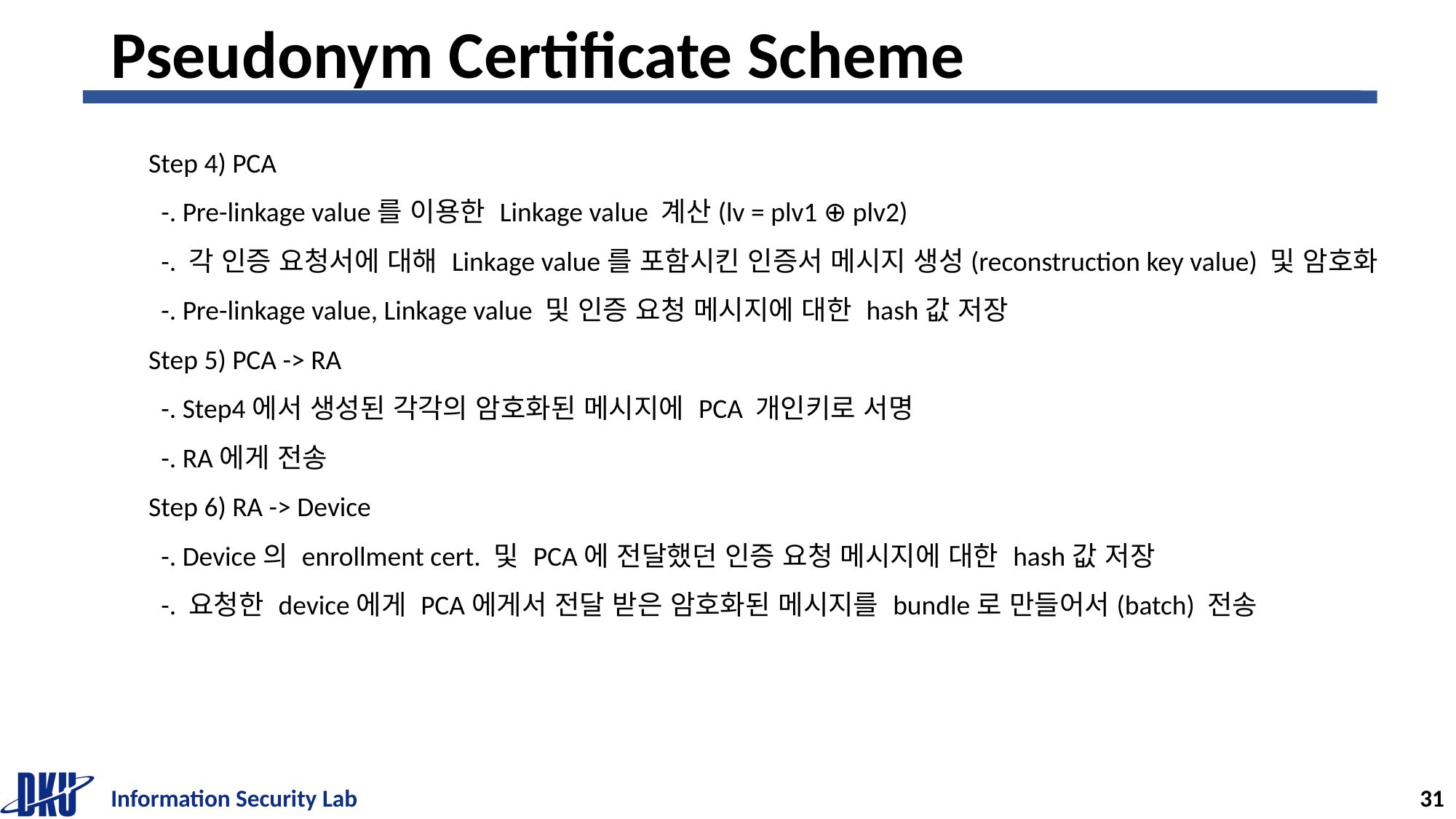

# Pseudonym Certificate Scheme
Step 4) PCA
  -. Pre-linkage value를 이용한 Linkage value 계산(lv = plv1 ⊕ plv2)
  -. 각 인증 요청서에 대해 Linkage value를 포함시킨 인증서 메시지 생성(reconstruction key value) 및 암호화
  -. Pre-linkage value, Linkage value 및 인증 요청 메시지에 대한 hash값 저장
Step 5) PCA -> RA
  -. Step4에서 생성된 각각의 암호화된 메시지에 PCA 개인키로 서명
  -. RA에게 전송
Step 6) RA -> Device
  -. Device의 enrollment cert. 및 PCA에 전달했던 인증 요청 메시지에 대한 hash값 저장
  -. 요청한 device에게 PCA에게서 전달 받은 암호화된 메시지를 bundle로 만들어서(batch) 전송

Information Security Lab
31